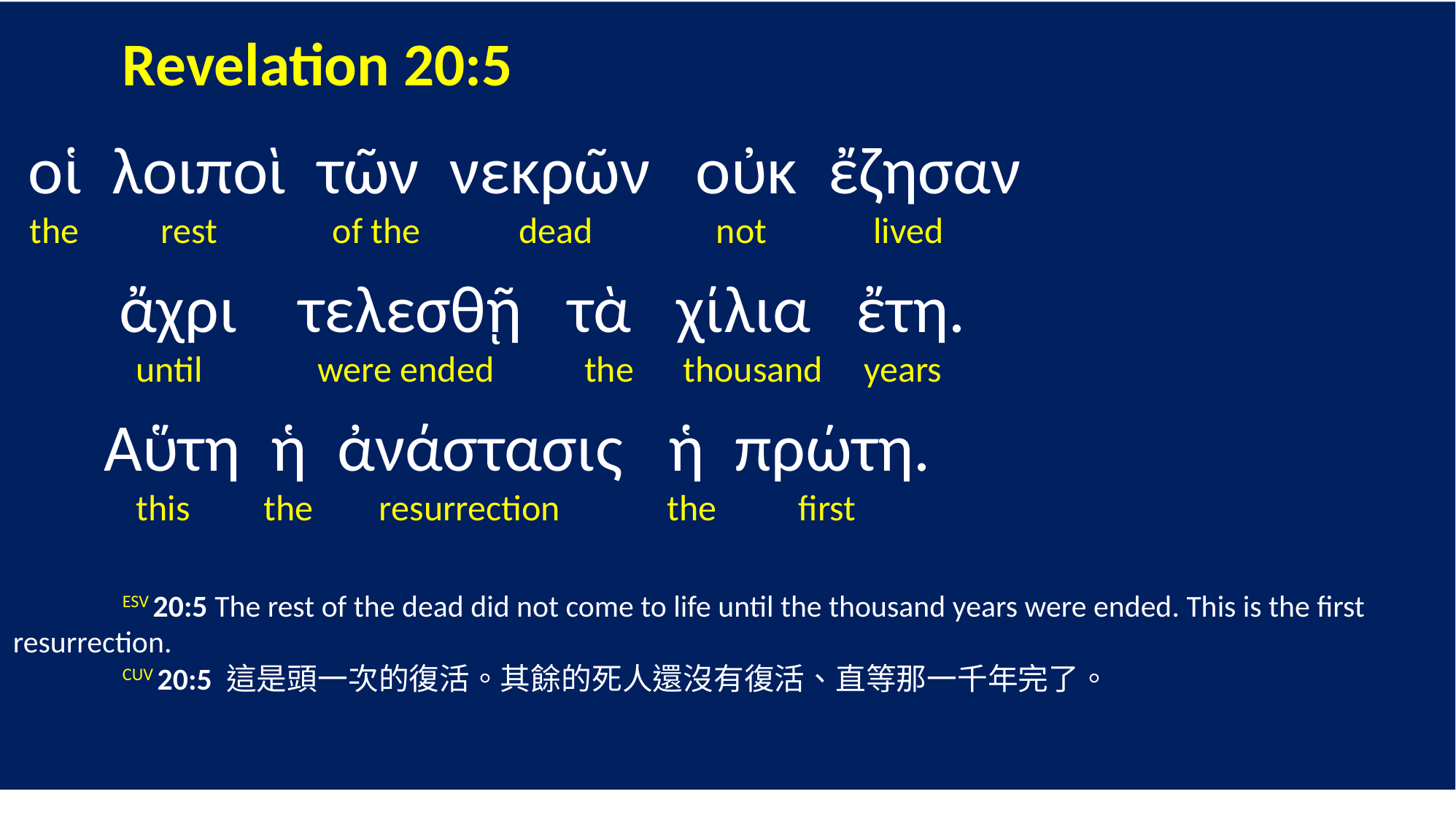

Revelation 20:5

 οἱ  λοιποὶ  τῶν  νεκρῶν   οὐκ  ἔζησαν
  the          rest              of the            dead               not             lived

       ἄχρι    τελεσθῇ   τὰ   χίλια   ἔτη.
               until              were ended           the      thousand     years

      Αὕτη  ἡ  ἀνάστασις   ἡ  πρώτη.
               this         the        resurrection             the          first

	ESV 20:5 The rest of the dead did not come to life until the thousand years were ended. This is the first resurrection.
	CUV 20:5 這是頭一次的復活。其餘的死人還沒有復活、直等那一千年完了。